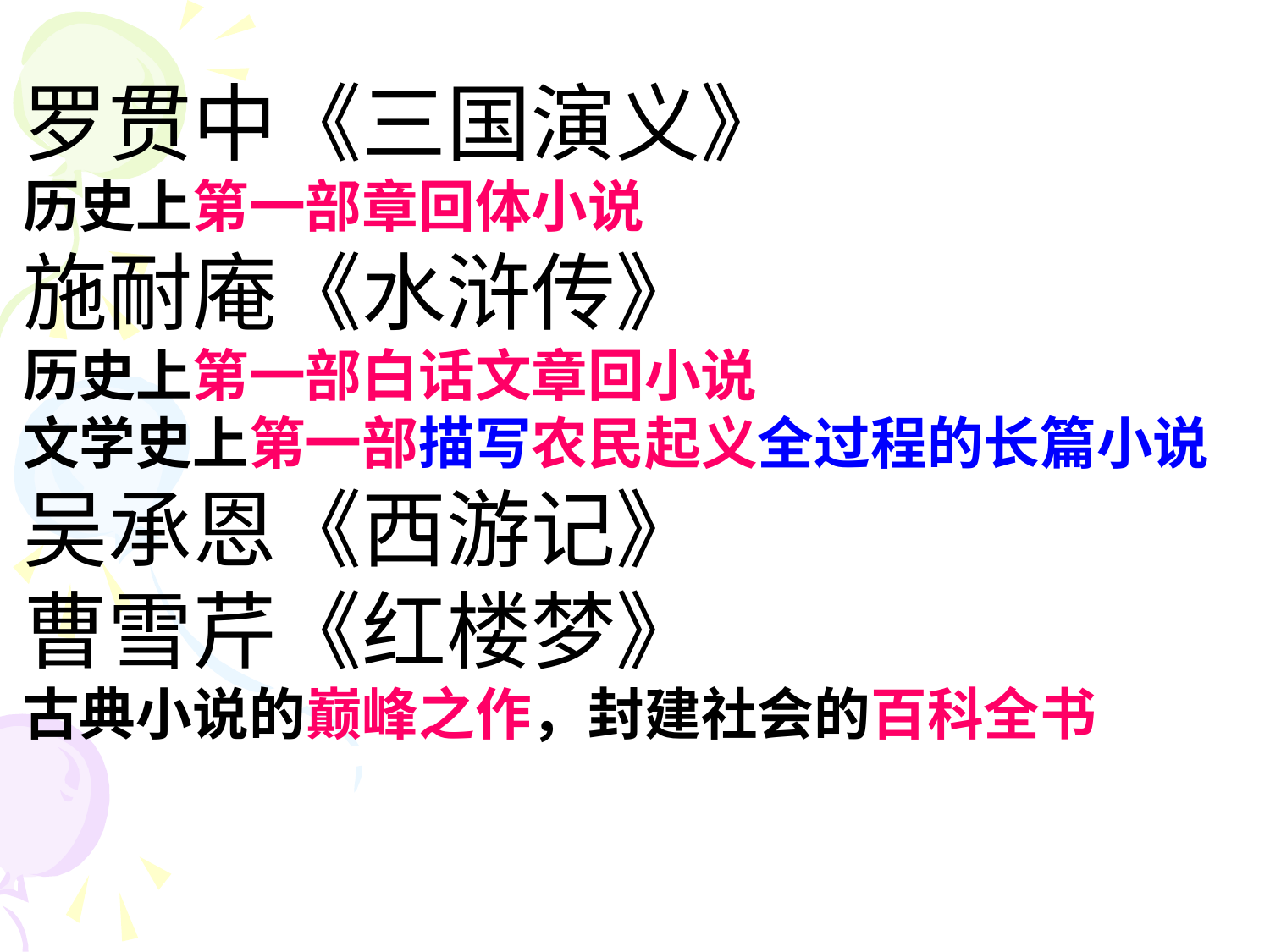

罗贯中《三国演义》
历史上第一部章回体小说
施耐庵《水浒传》
历史上第一部白话文章回小说
文学史上第一部描写农民起义全过程的长篇小说
吴承恩《西游记》
曹雪芹《红楼梦》
古典小说的巅峰之作，封建社会的百科全书